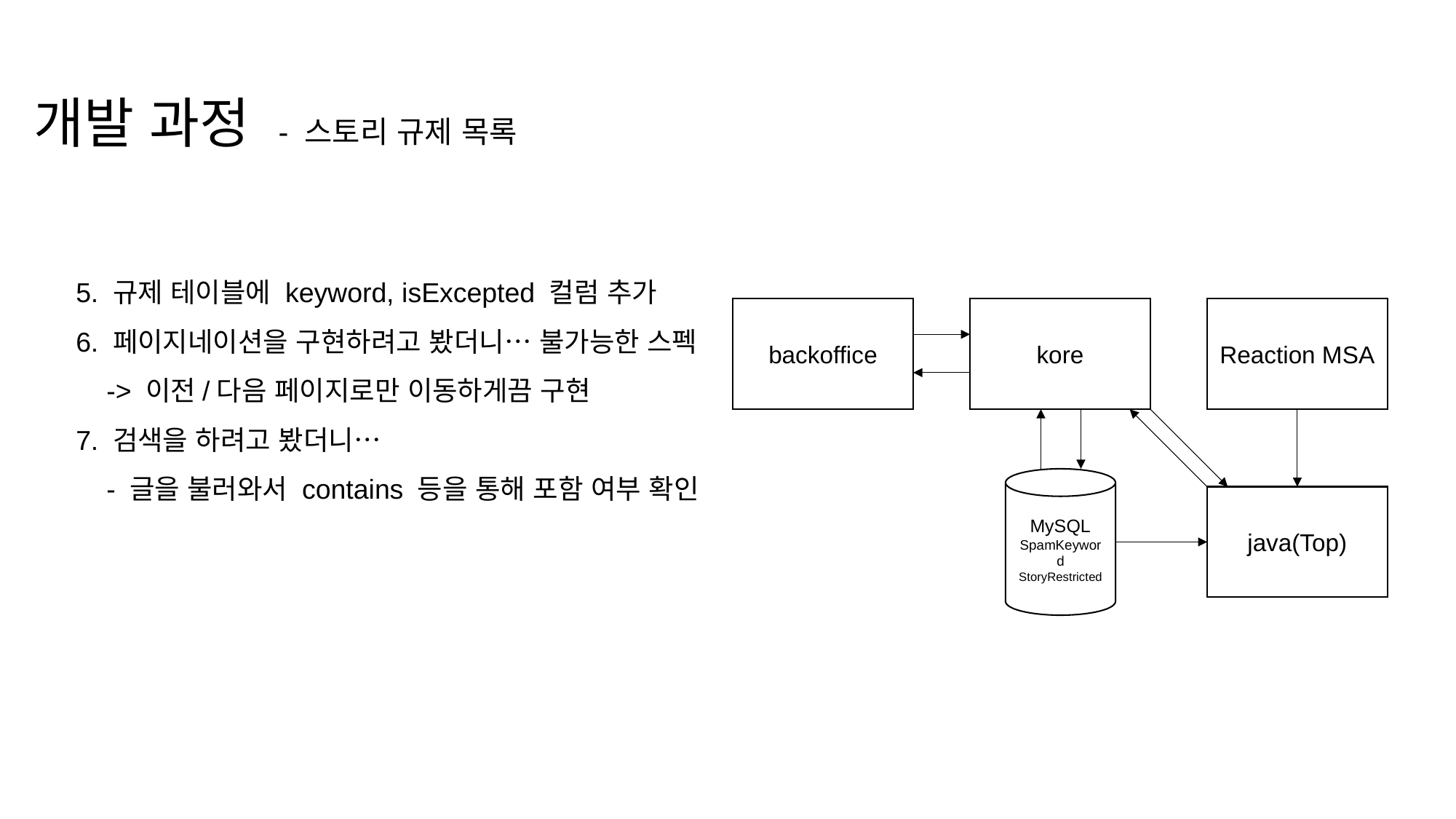

개발 과정 - 스토리 규제 목록
5. 규제 테이블에 keyword, isExcepted 컬럼 추가
6. 페이지네이션을 구현하려고 봤더니… 불가능한 스펙
    -> 이전/다음 페이지로만 이동하게끔 구현
7. 검색을 하려고 봤더니…
    - 글을 불러와서 contains 등을 통해 포함 여부 확인
backoffice
kore
MySQL
SpamKeyword
StoryRestricted
java(Top)
Reaction MSA